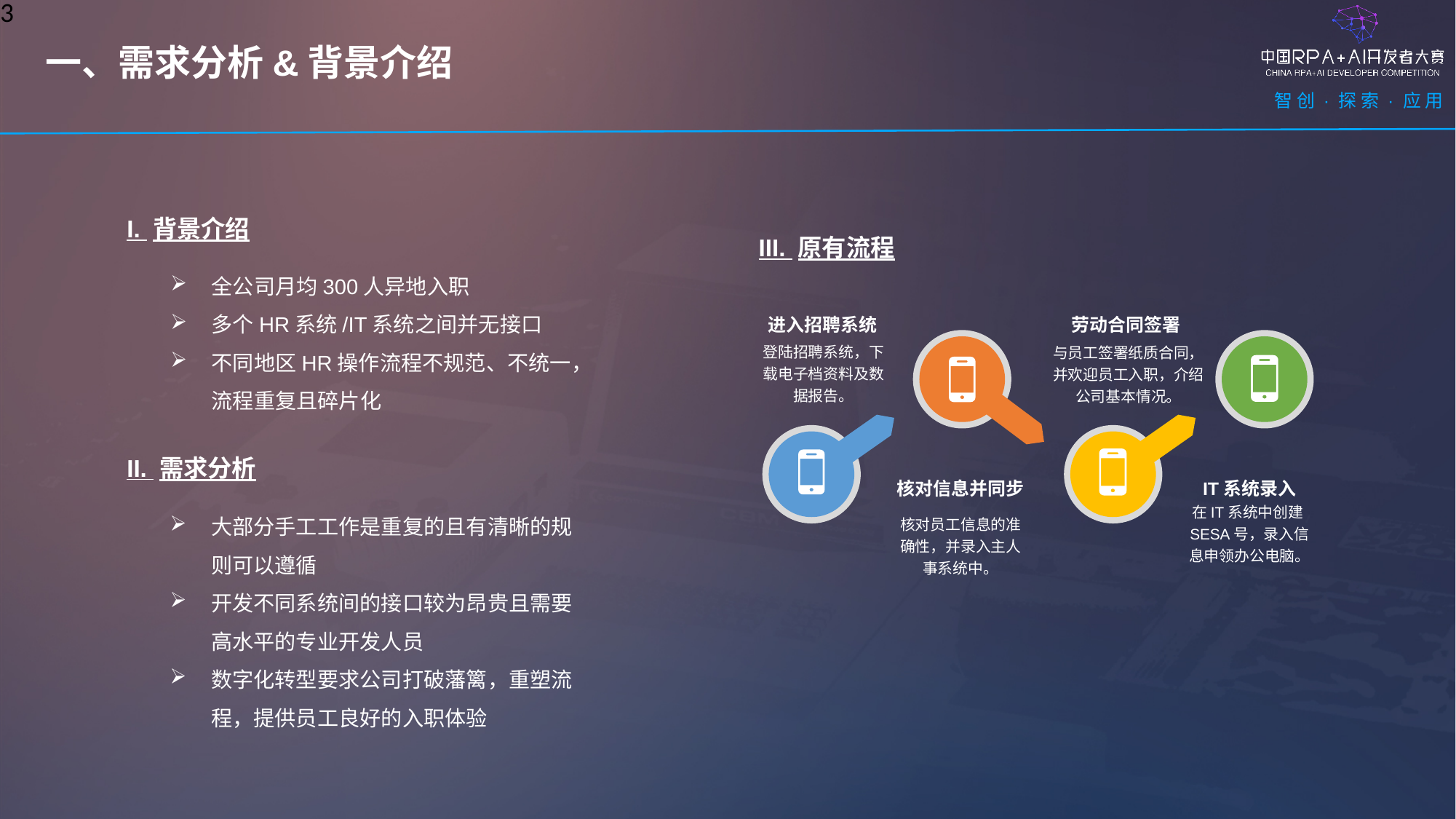

3
一、需求分析&背景介绍
I. 背景介绍
III. 原有流程
全公司月均300人异地入职
多个HR系统/IT系统之间并无接口
不同地区HR操作流程不规范、不统一，流程重复且碎片化
进入招聘系统
登陆招聘系统，下载电子档资料及数据报告。
劳动合同签署
与员工签署纸质合同，并欢迎员工入职，介绍公司基本情况。

核对信息并同步
IT系统录入
在IT系统中创建SESA号，录入信息申领办公电脑。
核对员工信息的准确性，并录入主人事系统中。
II. 需求分析
大部分手工工作是重复的且有清晰的规则可以遵循
开发不同系统间的接口较为昂贵且需要高水平的专业开发人员
数字化转型要求公司打破藩篱，重塑流程，提供员工良好的入职体验